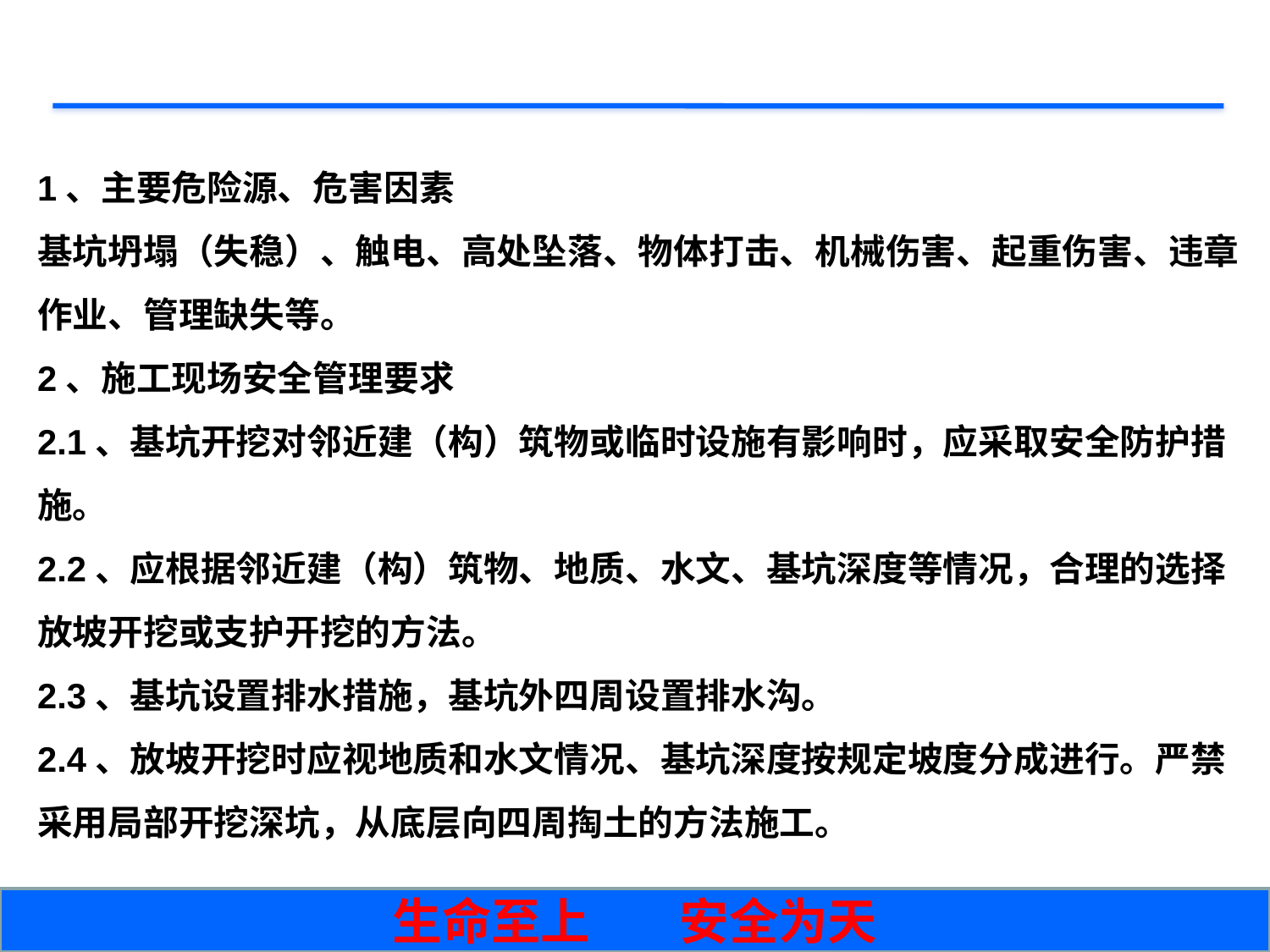

第二节   明挖基础
1、主要危险源、危害因素
基坑坍塌（失稳）、触电、高处坠落、物体打击、机械伤害、起重伤害、违章作业、管理缺失等。
2、施工现场安全管理要求
2.1、基坑开挖对邻近建（构）筑物或临时设施有影响时，应采取安全防护措施。
2.2、应根据邻近建（构）筑物、地质、水文、基坑深度等情况，合理的选择放坡开挖或支护开挖的方法。
2.3、基坑设置排水措施，基坑外四周设置排水沟。
2.4、放坡开挖时应视地质和水文情况、基坑深度按规定坡度分成进行。严禁采用局部开挖深坑，从底层向四周掏土的方法施工。